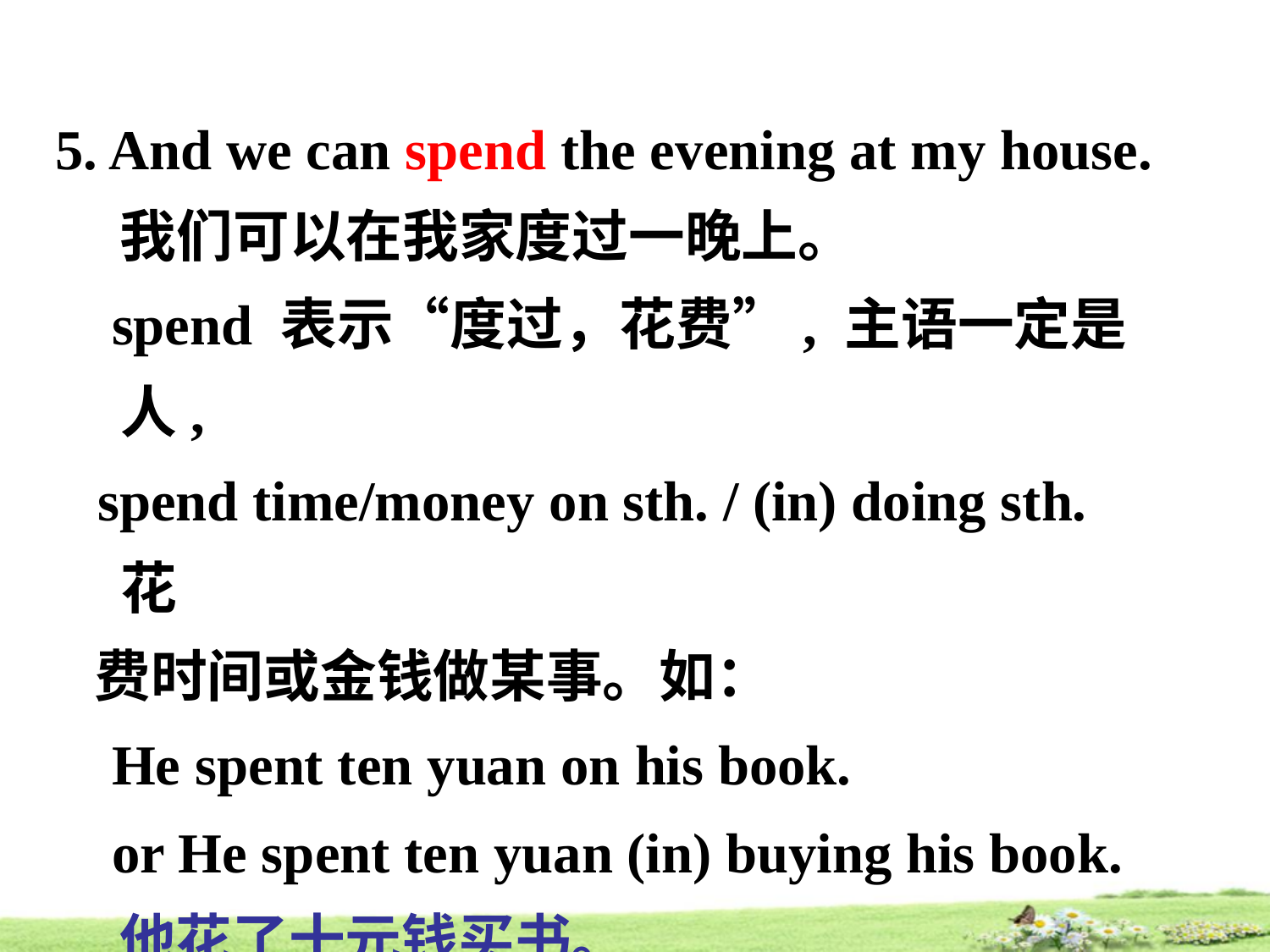

5. And we can spend the evening at my house.
    我们可以在我家度过一晚上。
    spend 表示“度过，花费”, 主语一定是人,
   spend time/money on sth. / (in) doing sth. 花
  费时间或金钱做某事。如：
    He spent ten yuan on his book.
    or He spent ten yuan (in) buying his book.
    他花了十元钱买书。